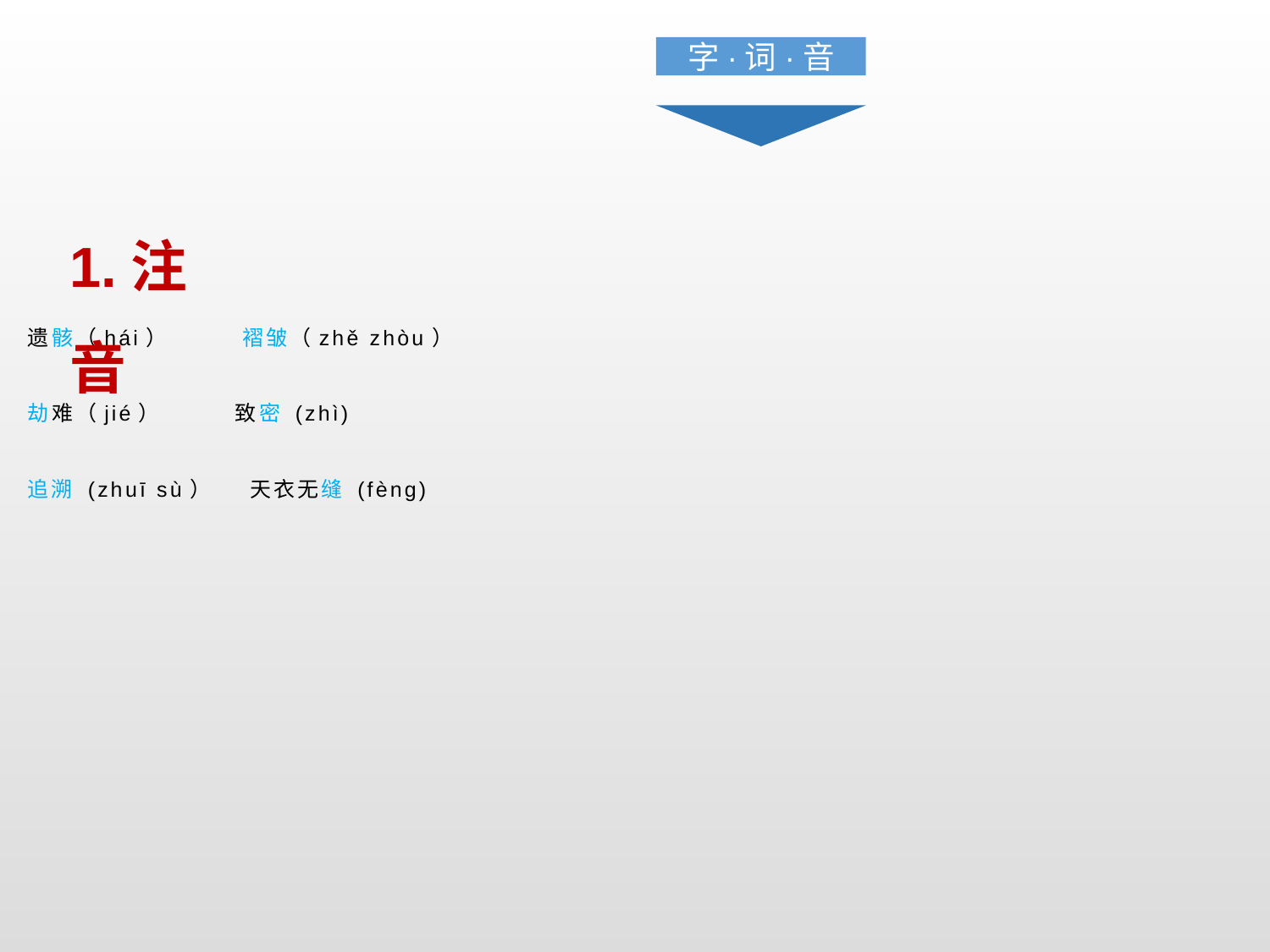

字·词·音

1.注音
遗骸（hái）          褶皱（zhě zhòu）

劫难（jié）          致密 (zhì)

追溯 (zhuī sù）     天衣无缝 (fèng)